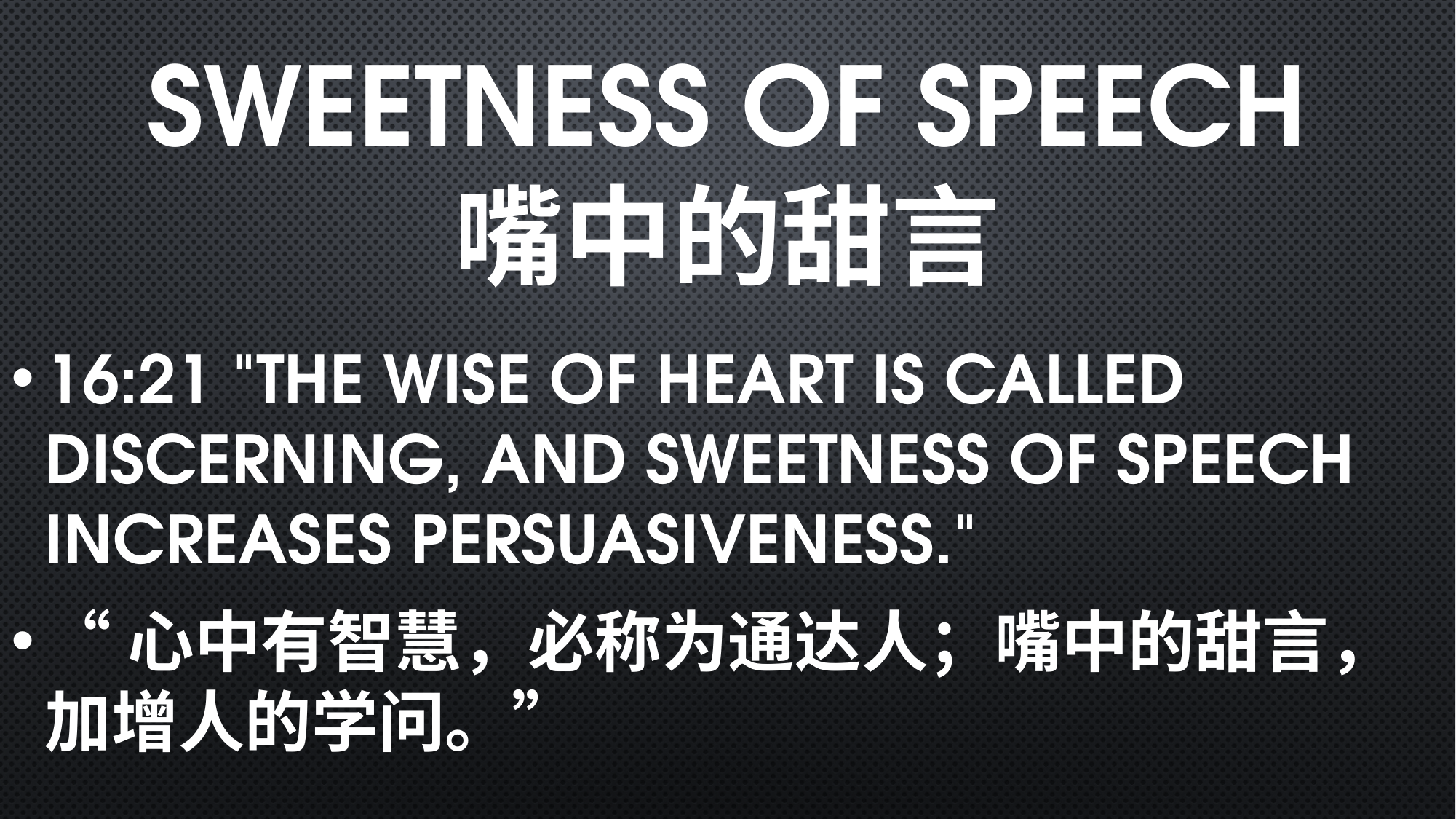

# sweetness OF SPEECH 嘴中的甜言
16:21 "The wise of heart is called discerning, and sweetness of speech increases persuasiveness."
“心中有智慧，必称为通达人；嘴中的甜言，加增人的学问。”